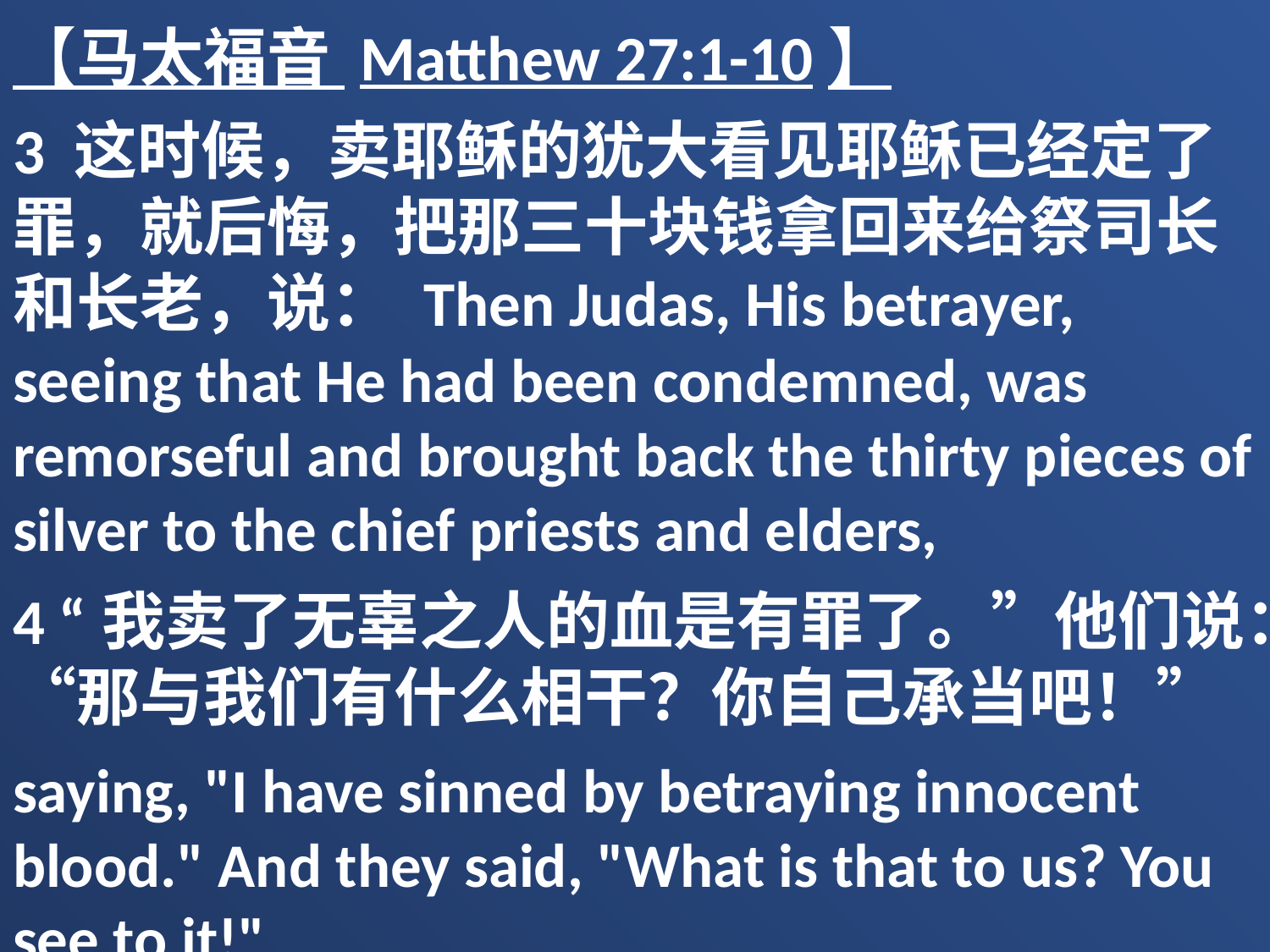

【马太福音 Matthew 27:1-10】
3 这时候，卖耶稣的犹大看见耶稣已经定了罪，就后悔，把那三十块钱拿回来给祭司长和长老，说： Then Judas, His betrayer, seeing that He had been condemned, was remorseful and brought back the thirty pieces of silver to the chief priests and elders,
4 “我卖了无辜之人的血是有罪了。”他们说：“那与我们有什么相干？你自己承当吧！”
saying, "I have sinned by betraying innocent blood." And they said, "What is that to us? You see to it!"